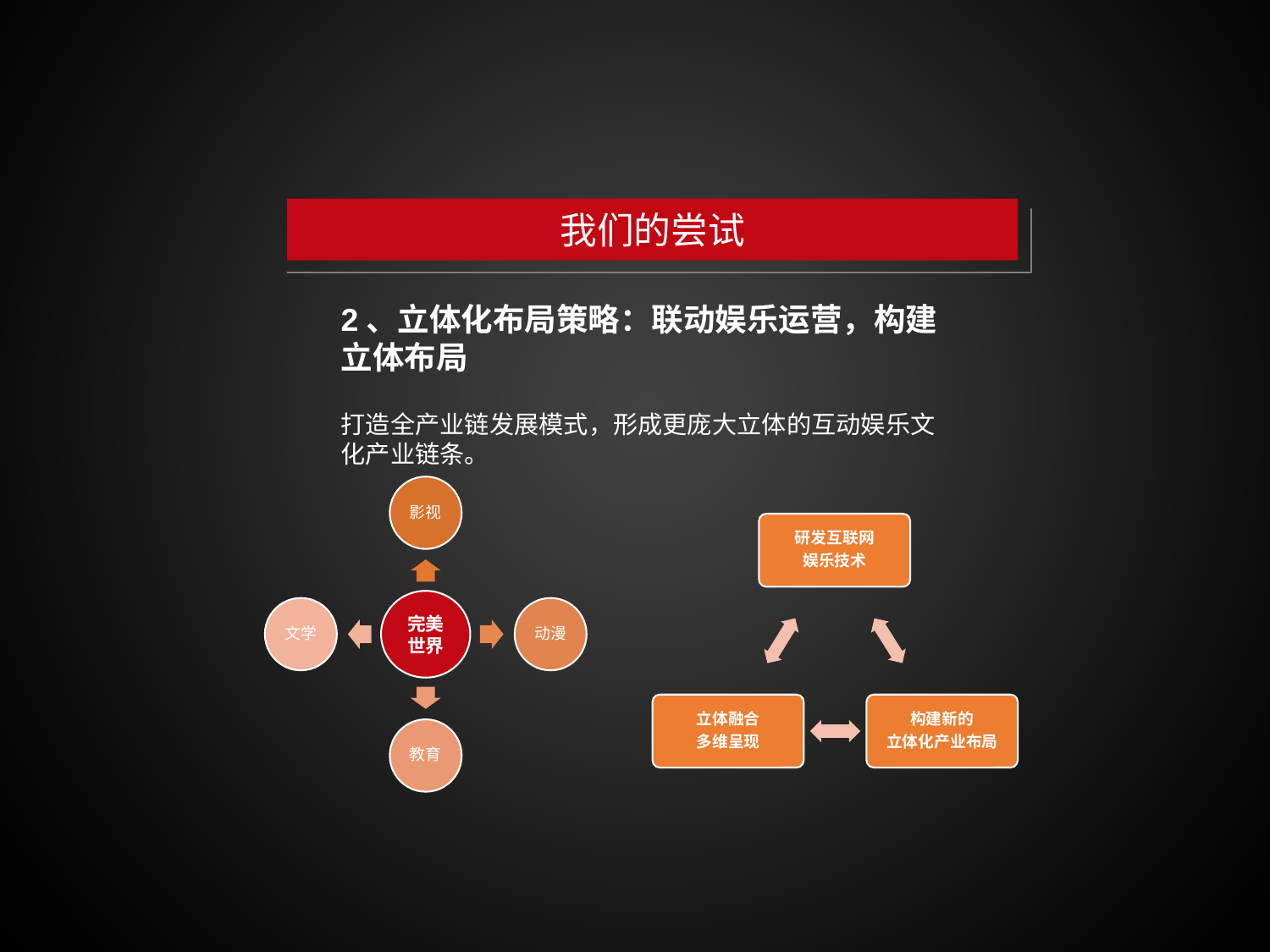

我们的尝试
2、立体化布局策略：联动娱乐运营，构建立体布局

打造全产业链发展模式，形成更庞大立体的互动娱乐文化产业链条。

影视

完美
世界

文学

动漫

教育

研发互联网
娱乐技术

构建新的
立体化产业布局

立体融合
多维呈现